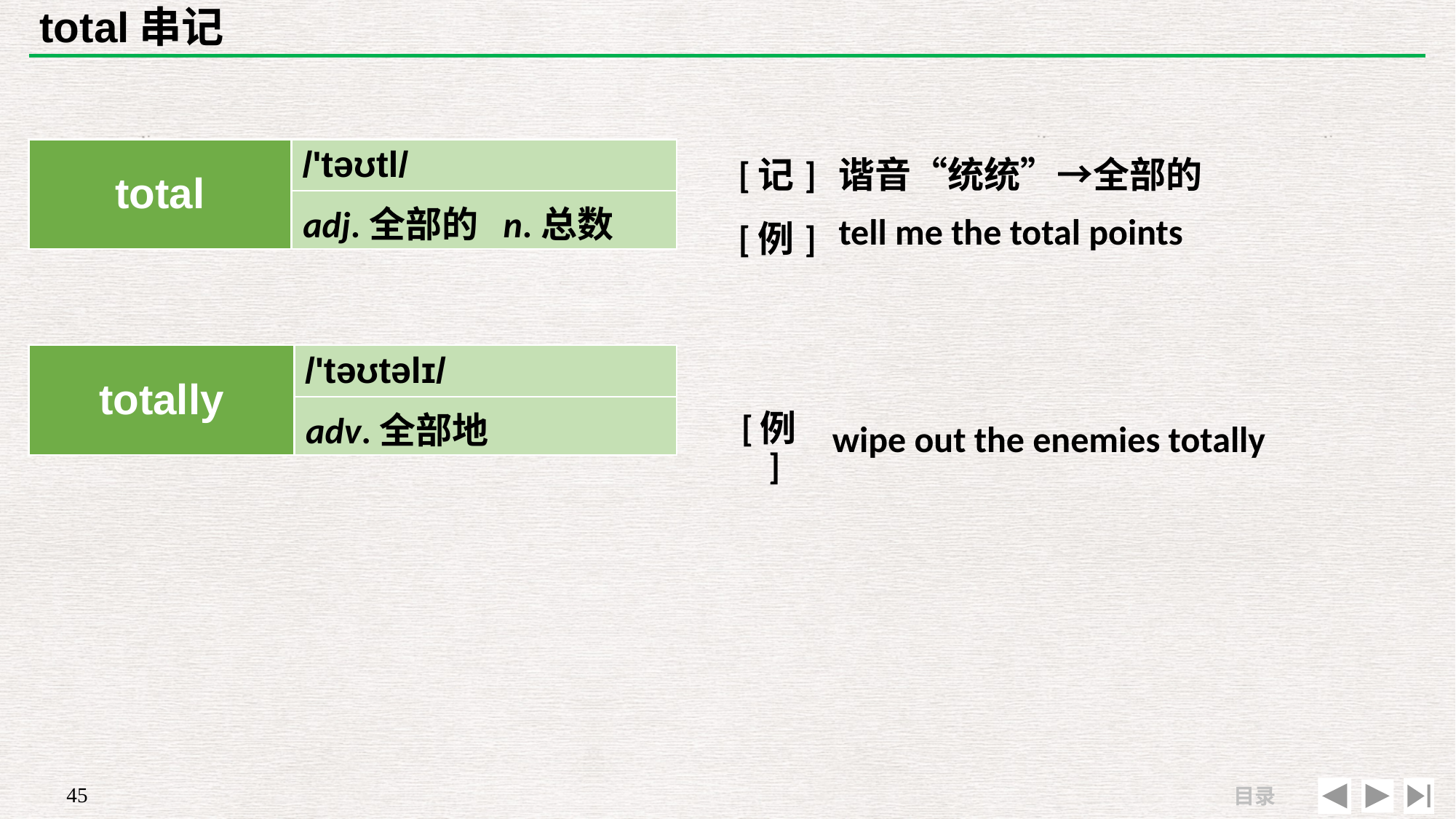

# total串记

| total | /'təʊtl/ |
| --- | --- |
|  |  |
| [记] | 谐音“统统”→全部的 |
| --- | --- |
| [例] | tell me the total points |
adj.全部的  n.总数
| totally | /'təʊtəlɪ/ |
| --- | --- |
|  |  |
|  |  |
| --- | --- |
| [例] | wipe out the enemies totally |
adv.全部地